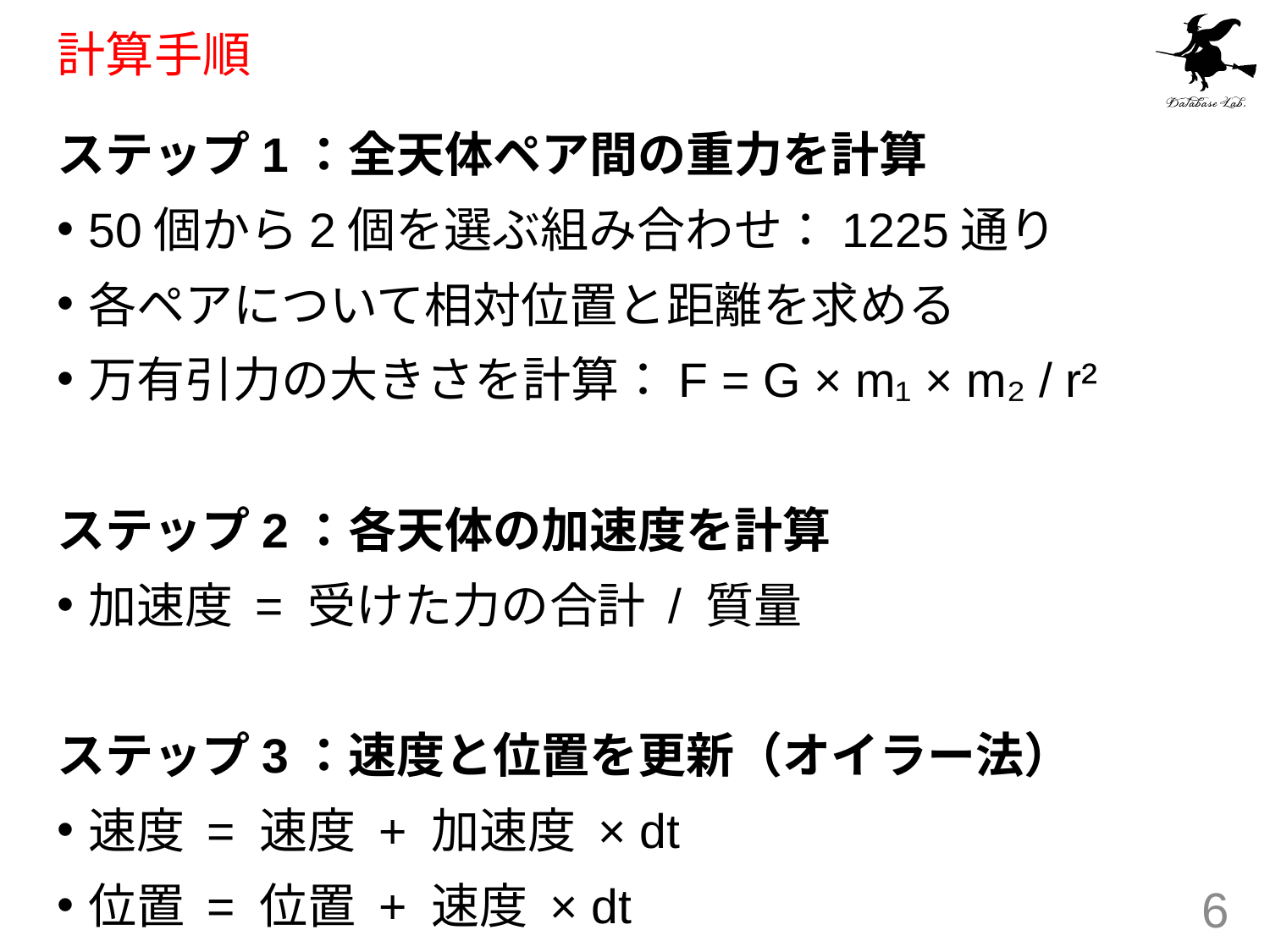

# 計算手順
ステップ1：全天体ペア間の重力を計算
50個から2個を選ぶ組み合わせ：1225通り
各ペアについて相対位置と距離を求める
万有引力の大きさを計算：F = G × m₁ × m₂ / r²

ステップ2：各天体の加速度を計算
加速度 = 受けた力の合計 / 質量

ステップ3：速度と位置を更新（オイラー法）
速度 = 速度 + 加速度 × dt
位置 = 位置 + 速度 × dt

6